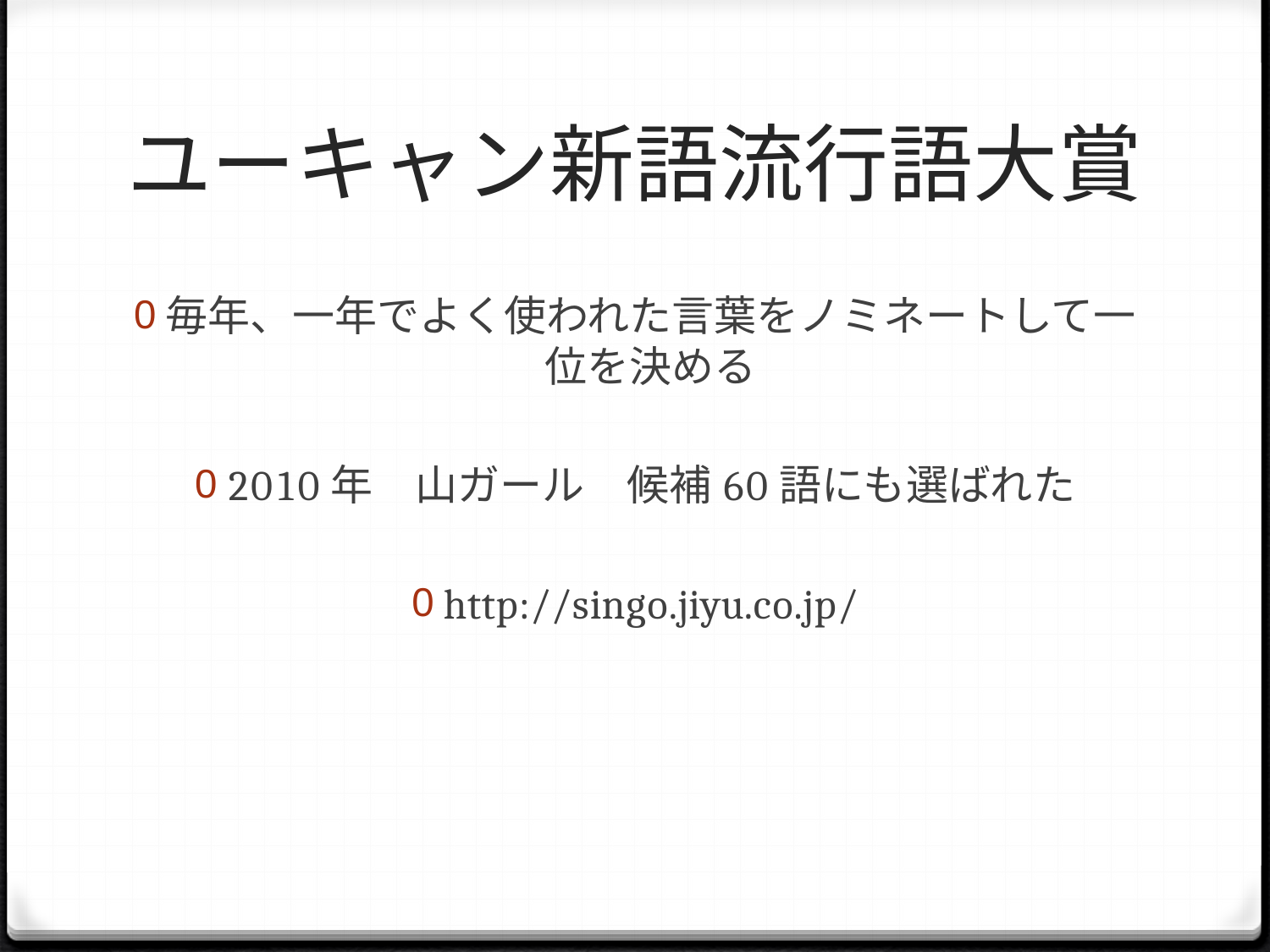

# ユーキャン新語流行語大賞
毎年、一年でよく使われた言葉をノミネートして一位を決める

2010年　山ガール　候補60語にも選ばれた

http://singo.jiyu.co.jp/